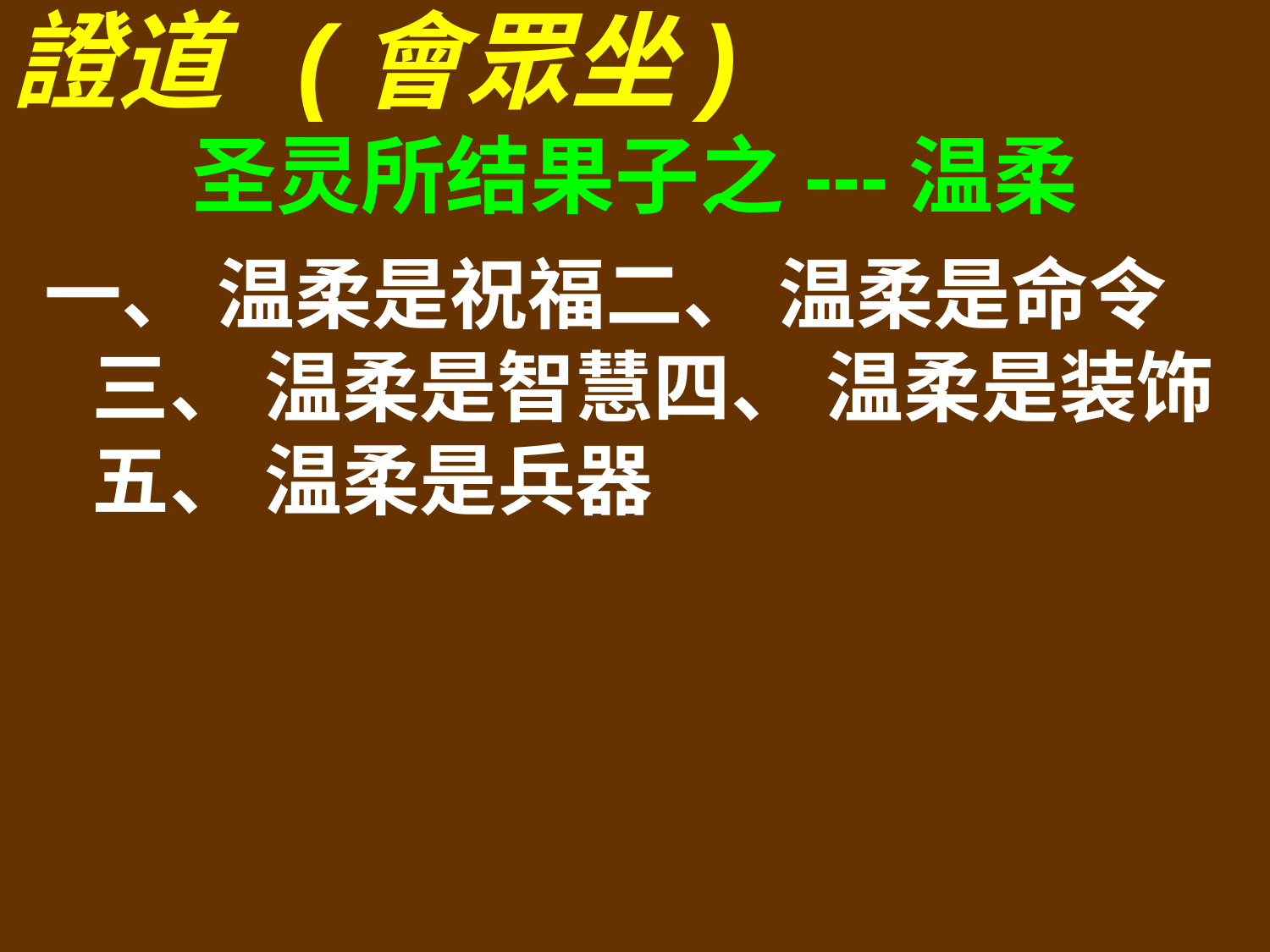

證道  (會眾坐)
圣灵所结果子之---温柔
一、 温柔是祝福二、 温柔是命令三、 温柔是智慧四、 温柔是装饰五、 温柔是兵器